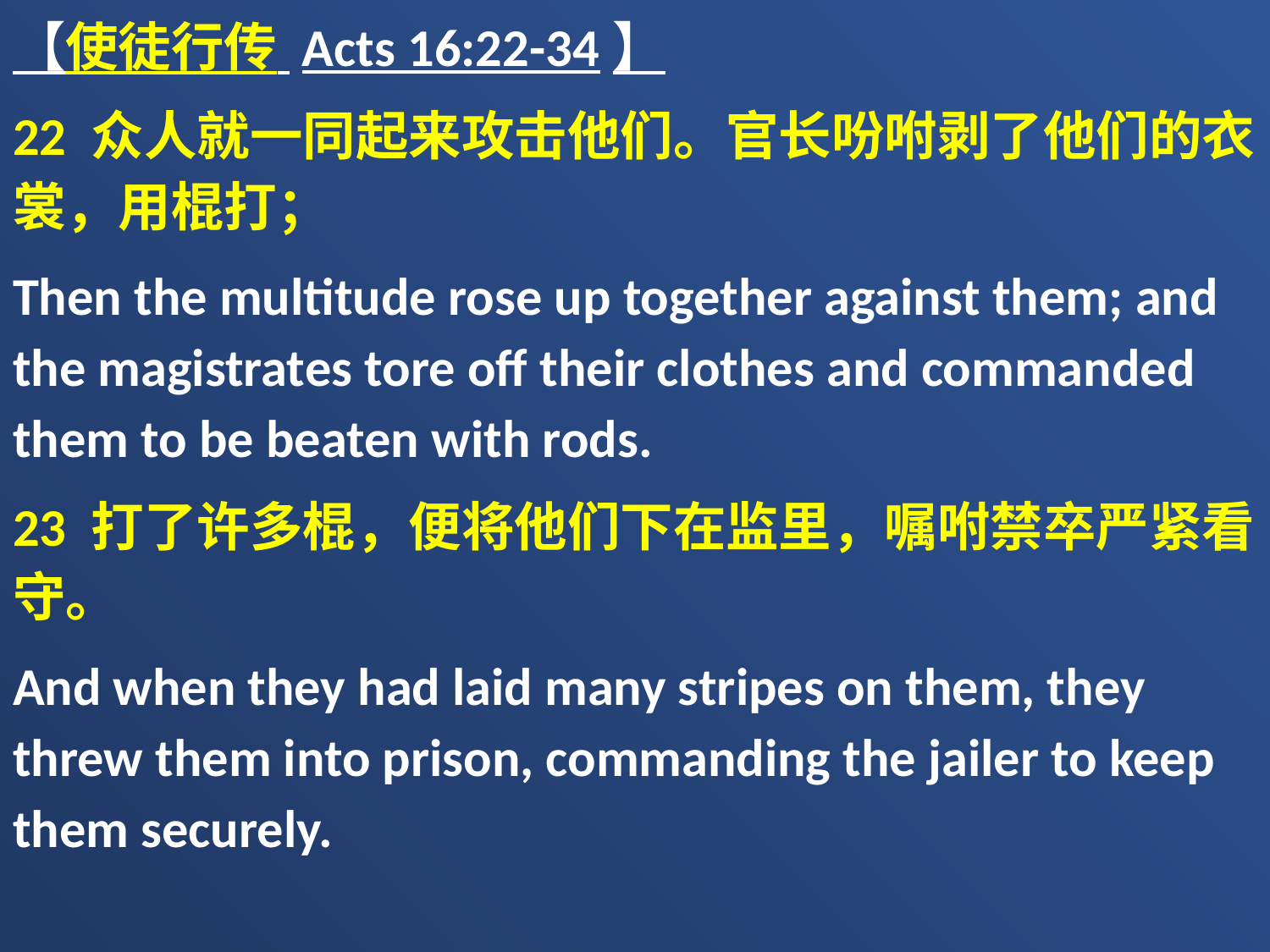

【使徒行传 Acts 16:22-34】
22 众人就一同起来攻击他们。官长吩咐剥了他们的衣裳，用棍打；
Then the multitude rose up together against them; and the magistrates tore off their clothes and commanded them to be beaten with rods.
23 打了许多棍，便将他们下在监里，嘱咐禁卒严紧看守。
And when they had laid many stripes on them, they threw them into prison, commanding the jailer to keep them securely.